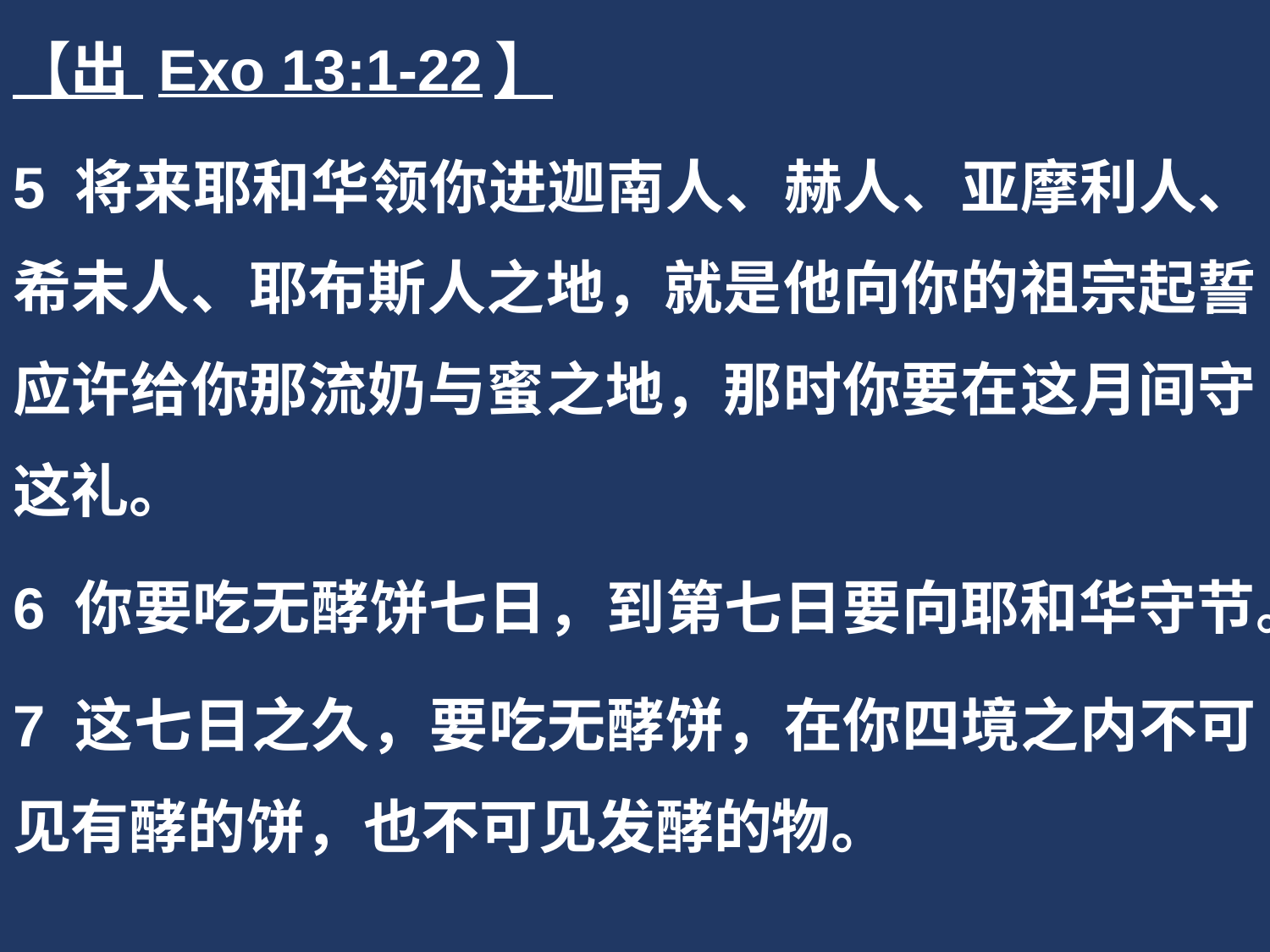

【出 Exo 13:1-22】
5 将来耶和华领你进迦南人、赫人、亚摩利人、希未人、耶布斯人之地，就是他向你的祖宗起誓应许给你那流奶与蜜之地，那时你要在这月间守这礼。
6 你要吃无酵饼七日，到第七日要向耶和华守节。
7 这七日之久，要吃无酵饼，在你四境之内不可见有酵的饼，也不可见发酵的物。